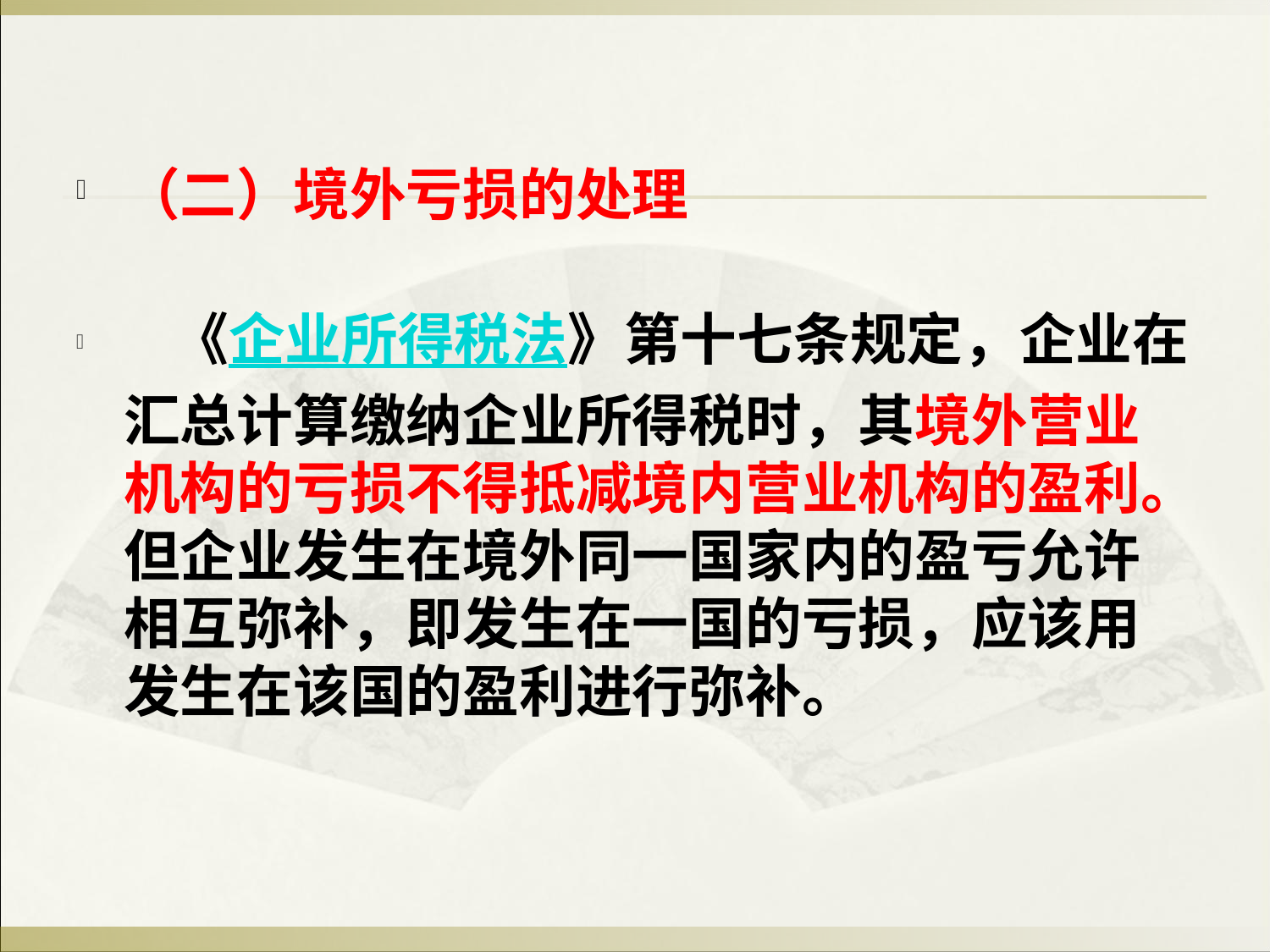

（二）境外亏损的处理

    《企业所得税法》第十七条规定，企业在汇总计算缴纳企业所得税时，其境外营业机构的亏损不得抵减境内营业机构的盈利。但企业发生在境外同一国家内的盈亏允许相互弥补，即发生在一国的亏损，应该用发生在该国的盈利进行弥补。